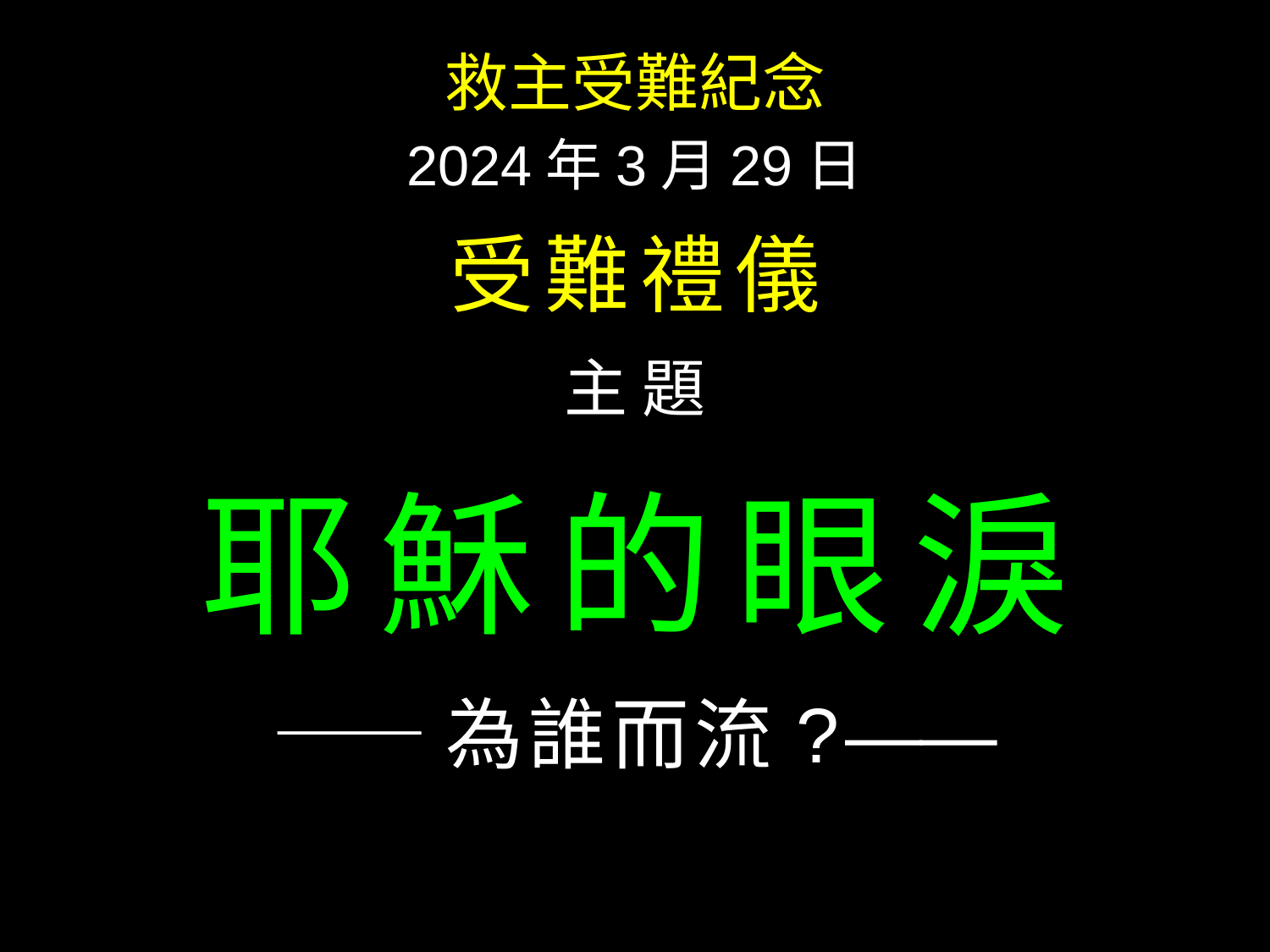

救主受難紀念
2024年3月29日

受難禮儀
主 題
耶穌的眼淚
——為誰而流?——